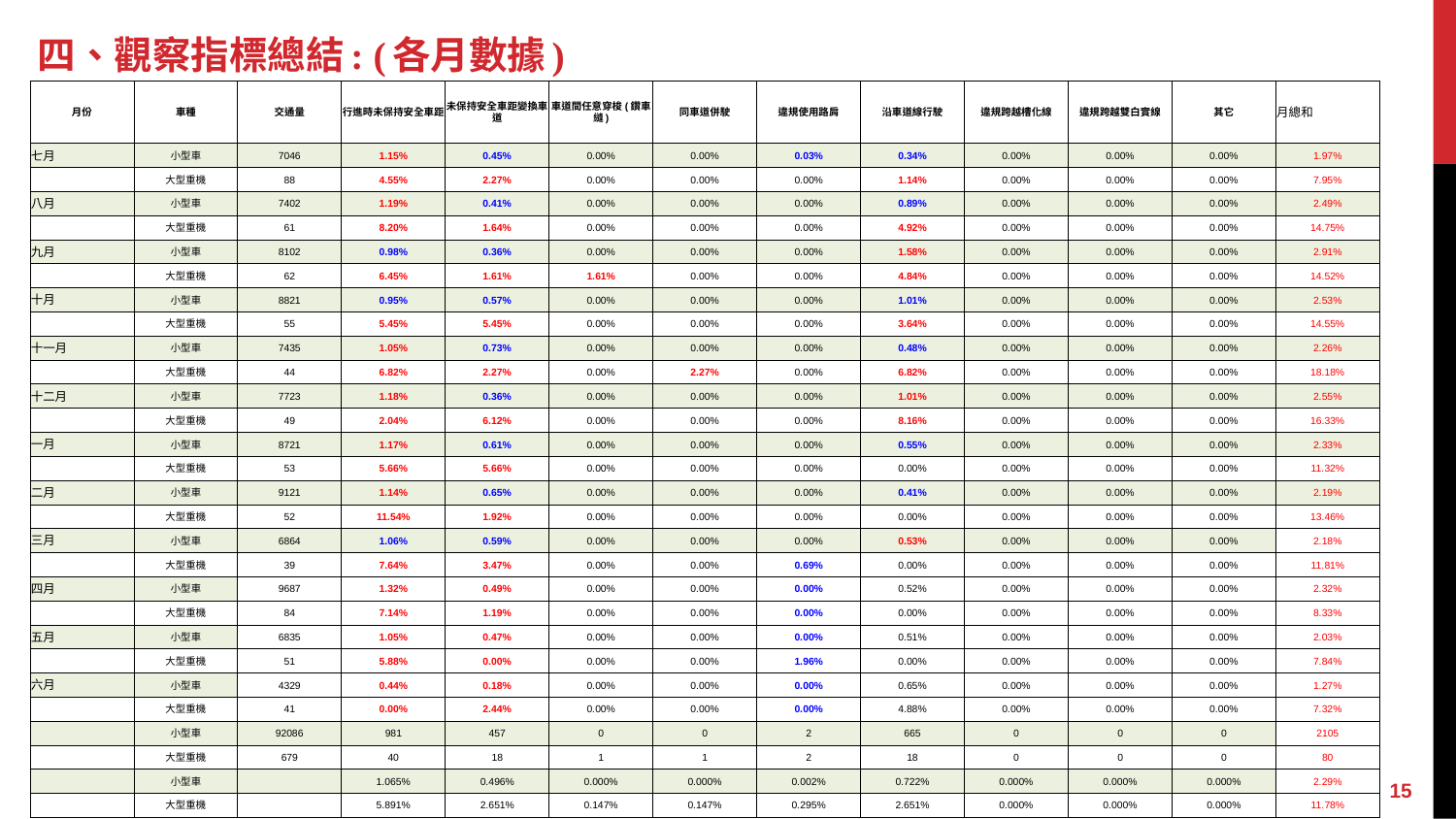

# 四、觀察指標總結: (各月數據)
| 月份 | 車種 | 交通量 | 行進時未保持安全車距 | 未保持安全車距變換車道 | 車道間任意穿梭(鑽車縫) | 同車道併駛 | 違規使用路肩 | 沿車道線行駛 | 違規跨越槽化線 | 違規跨越雙白實線 | 其它 | 月總和 |
| --- | --- | --- | --- | --- | --- | --- | --- | --- | --- | --- | --- | --- |
| 七月 | 小型車 | 7046 | 1.15% | 0.45% | 0.00% | 0.00% | 0.03% | 0.34% | 0.00% | 0.00% | 0.00% | 1.97% |
|  | 大型重機 | 88 | 4.55% | 2.27% | 0.00% | 0.00% | 0.00% | 1.14% | 0.00% | 0.00% | 0.00% | 7.95% |
| 八月 | 小型車 | 7402 | 1.19% | 0.41% | 0.00% | 0.00% | 0.00% | 0.89% | 0.00% | 0.00% | 0.00% | 2.49% |
|  | 大型重機 | 61 | 8.20% | 1.64% | 0.00% | 0.00% | 0.00% | 4.92% | 0.00% | 0.00% | 0.00% | 14.75% |
| 九月 | 小型車 | 8102 | 0.98% | 0.36% | 0.00% | 0.00% | 0.00% | 1.58% | 0.00% | 0.00% | 0.00% | 2.91% |
|  | 大型重機 | 62 | 6.45% | 1.61% | 1.61% | 0.00% | 0.00% | 4.84% | 0.00% | 0.00% | 0.00% | 14.52% |
| 十月 | 小型車 | 8821 | 0.95% | 0.57% | 0.00% | 0.00% | 0.00% | 1.01% | 0.00% | 0.00% | 0.00% | 2.53% |
|  | 大型重機 | 55 | 5.45% | 5.45% | 0.00% | 0.00% | 0.00% | 3.64% | 0.00% | 0.00% | 0.00% | 14.55% |
| 十一月 | 小型車 | 7435 | 1.05% | 0.73% | 0.00% | 0.00% | 0.00% | 0.48% | 0.00% | 0.00% | 0.00% | 2.26% |
|  | 大型重機 | 44 | 6.82% | 2.27% | 0.00% | 2.27% | 0.00% | 6.82% | 0.00% | 0.00% | 0.00% | 18.18% |
| 十二月 | 小型車 | 7723 | 1.18% | 0.36% | 0.00% | 0.00% | 0.00% | 1.01% | 0.00% | 0.00% | 0.00% | 2.55% |
|  | 大型重機 | 49 | 2.04% | 6.12% | 0.00% | 0.00% | 0.00% | 8.16% | 0.00% | 0.00% | 0.00% | 16.33% |
| 一月 | 小型車 | 8721 | 1.17% | 0.61% | 0.00% | 0.00% | 0.00% | 0.55% | 0.00% | 0.00% | 0.00% | 2.33% |
|  | 大型重機 | 53 | 5.66% | 5.66% | 0.00% | 0.00% | 0.00% | 0.00% | 0.00% | 0.00% | 0.00% | 11.32% |
| 二月 | 小型車 | 9121 | 1.14% | 0.65% | 0.00% | 0.00% | 0.00% | 0.41% | 0.00% | 0.00% | 0.00% | 2.19% |
|  | 大型重機 | 52 | 11.54% | 1.92% | 0.00% | 0.00% | 0.00% | 0.00% | 0.00% | 0.00% | 0.00% | 13.46% |
| 三月 | 小型車 | 6864 | 1.06% | 0.59% | 0.00% | 0.00% | 0.00% | 0.53% | 0.00% | 0.00% | 0.00% | 2.18% |
|  | 大型重機 | 39 | 7.64% | 3.47% | 0.00% | 0.00% | 0.69% | 0.00% | 0.00% | 0.00% | 0.00% | 11.81% |
| 四月 | 小型車 | 9687 | 1.32% | 0.49% | 0.00% | 0.00% | 0.00% | 0.52% | 0.00% | 0.00% | 0.00% | 2.32% |
|  | 大型重機 | 84 | 7.14% | 1.19% | 0.00% | 0.00% | 0.00% | 0.00% | 0.00% | 0.00% | 0.00% | 8.33% |
| 五月 | 小型車 | 6835 | 1.05% | 0.47% | 0.00% | 0.00% | 0.00% | 0.51% | 0.00% | 0.00% | 0.00% | 2.03% |
|  | 大型重機 | 51 | 5.88% | 0.00% | 0.00% | 0.00% | 1.96% | 0.00% | 0.00% | 0.00% | 0.00% | 7.84% |
| 六月 | 小型車 | 4329 | 0.44% | 0.18% | 0.00% | 0.00% | 0.00% | 0.65% | 0.00% | 0.00% | 0.00% | 1.27% |
|  | 大型重機 | 41 | 0.00% | 2.44% | 0.00% | 0.00% | 0.00% | 4.88% | 0.00% | 0.00% | 0.00% | 7.32% |
|  | 小型車 | 92086 | 981 | 457 | 0 | 0 | 2 | 665 | 0 | 0 | 0 | 2105 |
|  | 大型重機 | 679 | 40 | 18 | 1 | 1 | 2 | 18 | 0 | 0 | 0 | 80 |
|  | 小型車 |  | 1.065% | 0.496% | 0.000% | 0.000% | 0.002% | 0.722% | 0.000% | 0.000% | 0.000% | 2.29% |
|  | 大型重機 |  | 5.891% | 2.651% | 0.147% | 0.147% | 0.295% | 2.651% | 0.000% | 0.000% | 0.000% | 11.78% |
15